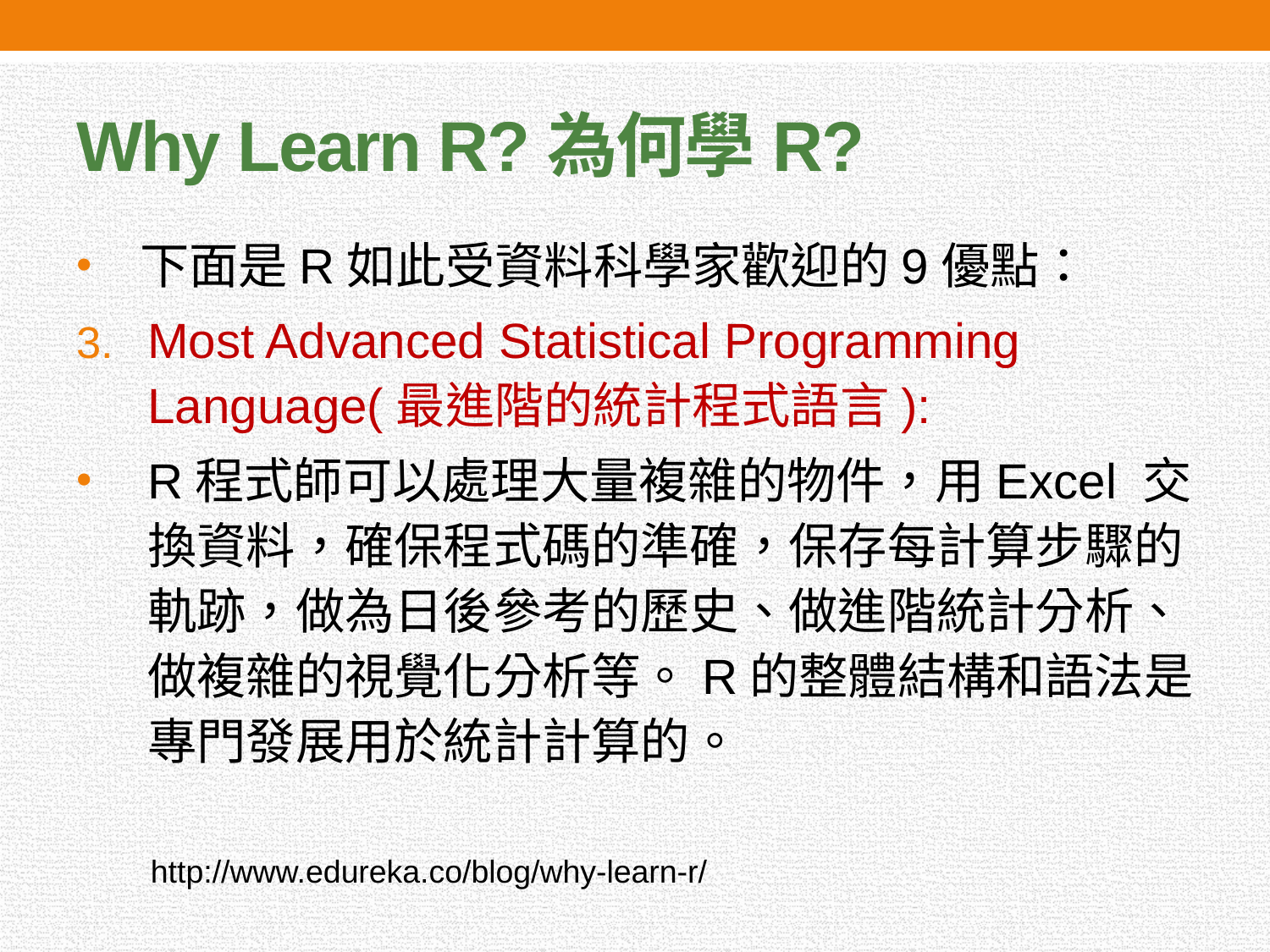

# Why Learn R?為何學R?
下面是R如此受資料科學家歡迎的9優點：
Most Advanced Statistical Programming Language(最進階的統計程式語言):
R程式師可以處理大量複雜的物件，用Excel 交換資料，確保程式碼的準確，保存每計算步驟的軌跡，做為日後參考的歷史、做進階統計分析、 做複雜的視覺化分析等。R的整體結構和語法是專門發展用於統計計算的。
http://www.edureka.co/blog/why-learn-r/